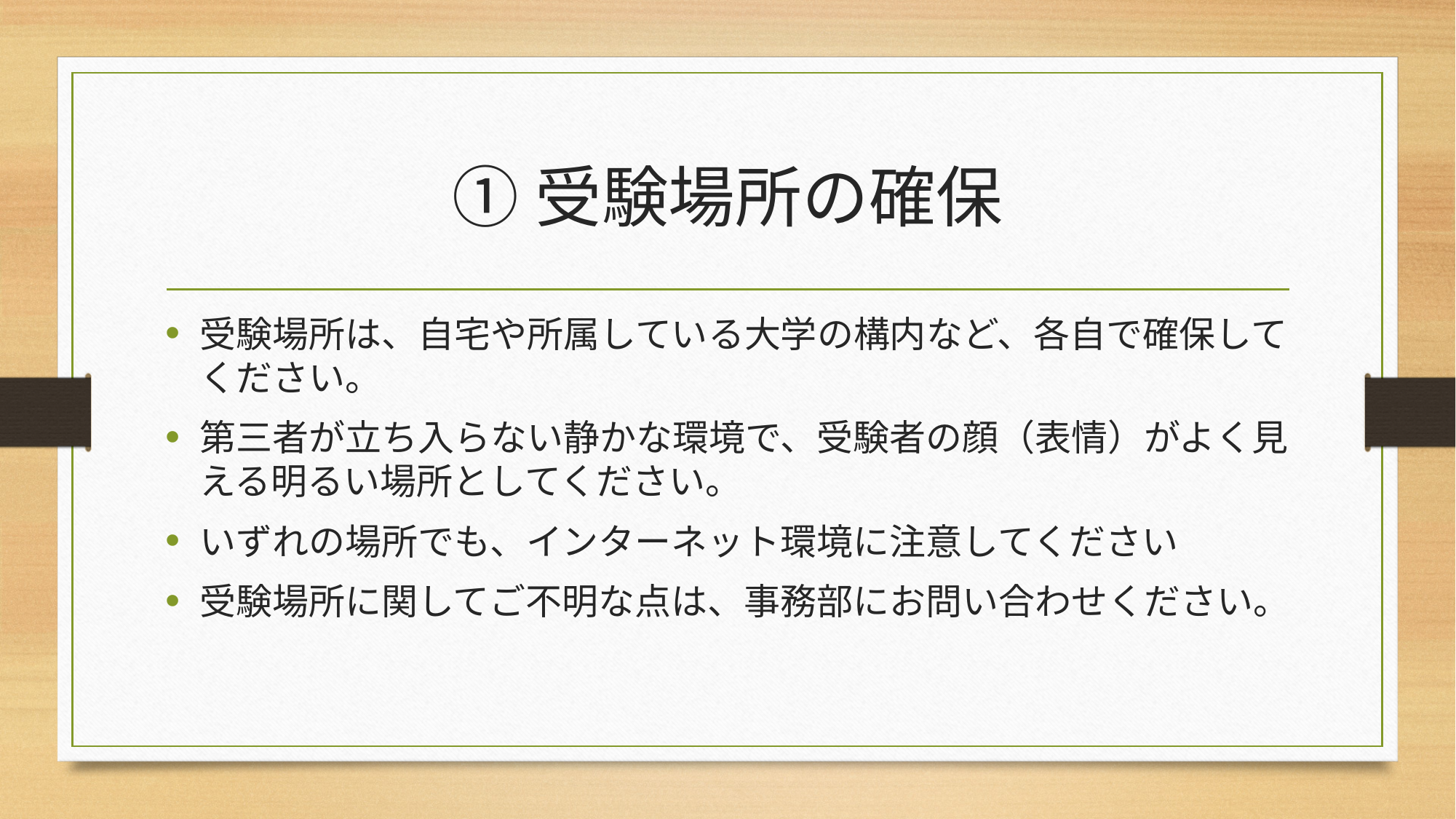

# ①受験場所の確保
受験場所は、自宅や所属している大学の構内など、各自で確保してください。
第三者が立ち入らない静かな環境で、受験者の顔（表情）がよく見える明るい場所としてください。
いずれの場所でも、インターネット環境に注意してください
受験場所に関してご不明な点は、事務部にお問い合わせください。